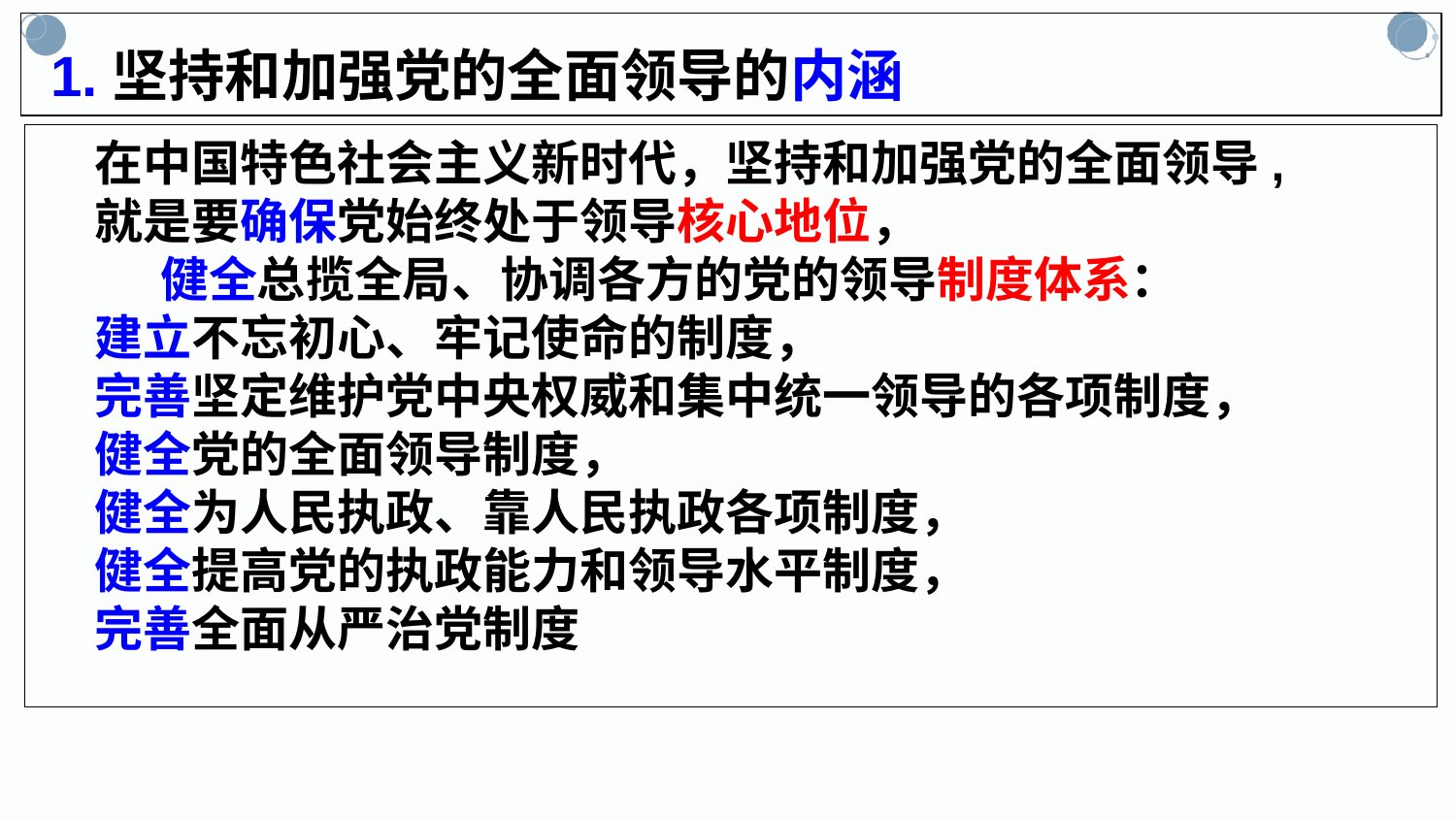

1.坚持和加强党的全面领导的内涵
    在中国特色社会主义新时代，坚持和加强党的全面领导,
    就是要确保党始终处于领导核心地位，
          健全总揽全局、协调各方的党的领导制度体系：
    建立不忘初心、牢记使命的制度，
    完善坚定维护党中央权威和集中统一领导的各项制度，
    健全党的全面领导制度，
    健全为人民执政、靠人民执政各项制度，
    健全提高党的执政能力和领导水平制度，
    完善全面从严治党制度